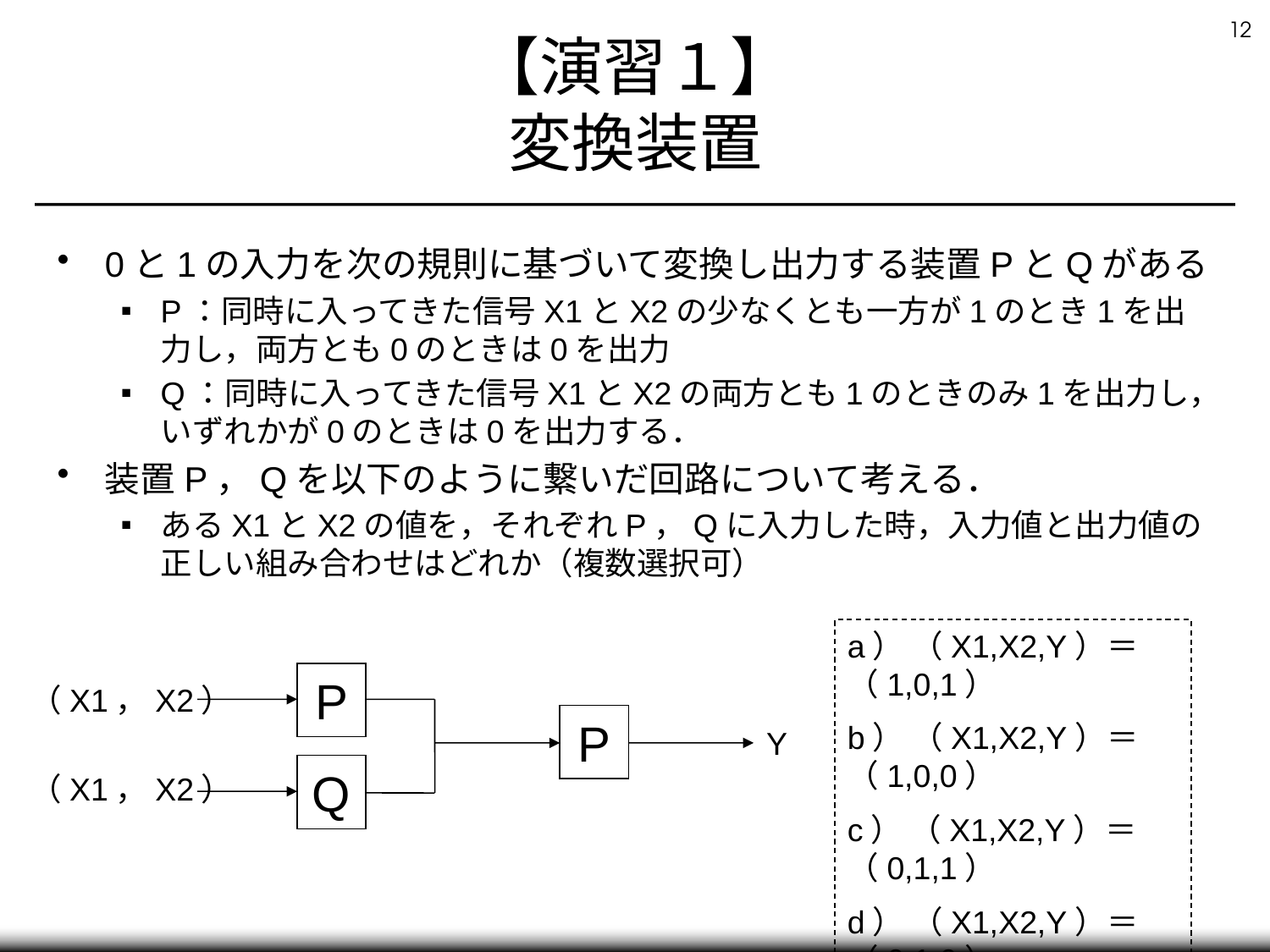

# 【演習１】 変換装置
0と1の入力を次の規則に基づいて変換し出力する装置PとQがある
P：同時に入ってきた信号X1とX2の少なくとも一方が1のとき1を出力し，両方とも0のときは0を出力
Q：同時に入ってきた信号X1とX2の両方とも1のときのみ1を出力し，いずれかが0のときは0を出力する．
装置P，Qを以下のように繋いだ回路について考える．
あるX1とX2の値を，それぞれP，Qに入力した時，入力値と出力値の正しい組み合わせはどれか（複数選択可）
a） （X1,X2,Y）＝（1,0,1）
b） （X1,X2,Y）＝（1,0,0）
c） （X1,X2,Y）＝（0,1,1）
d） （X1,X2,Y）＝（0,1,0）
P
（X1，X2）

P
Y

Q
（X1，X2）